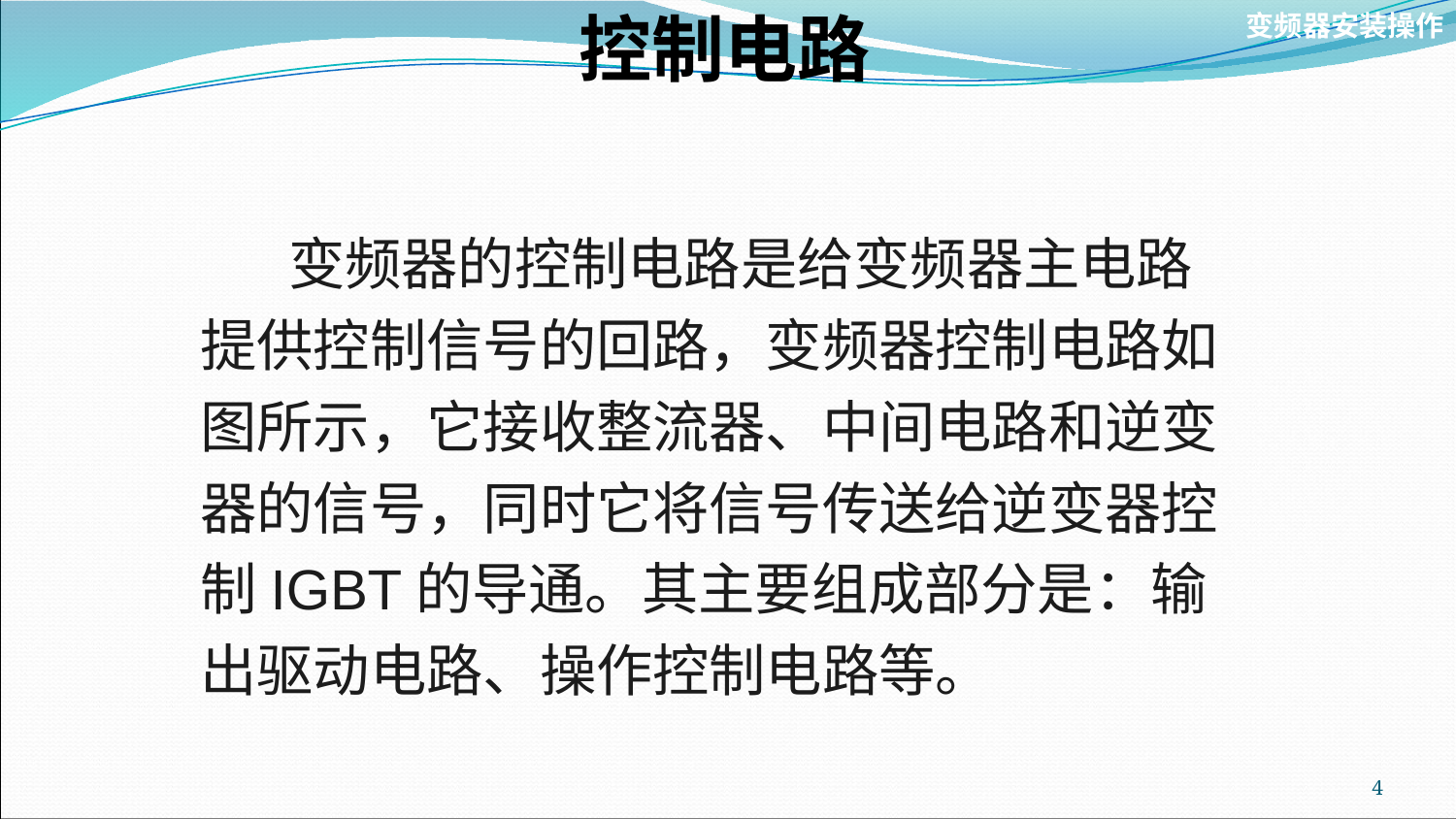

# 控制电路
变频器安装操作
  变频器的控制电路是给变频器主电路提供控制信号的回路，变频器控制电路如图所示，它接收整流器、中间电路和逆变器的信号，同时它将信号传送给逆变器控制IGBT的导通。其主要组成部分是：输出驱动电路、操作控制电路等。
4